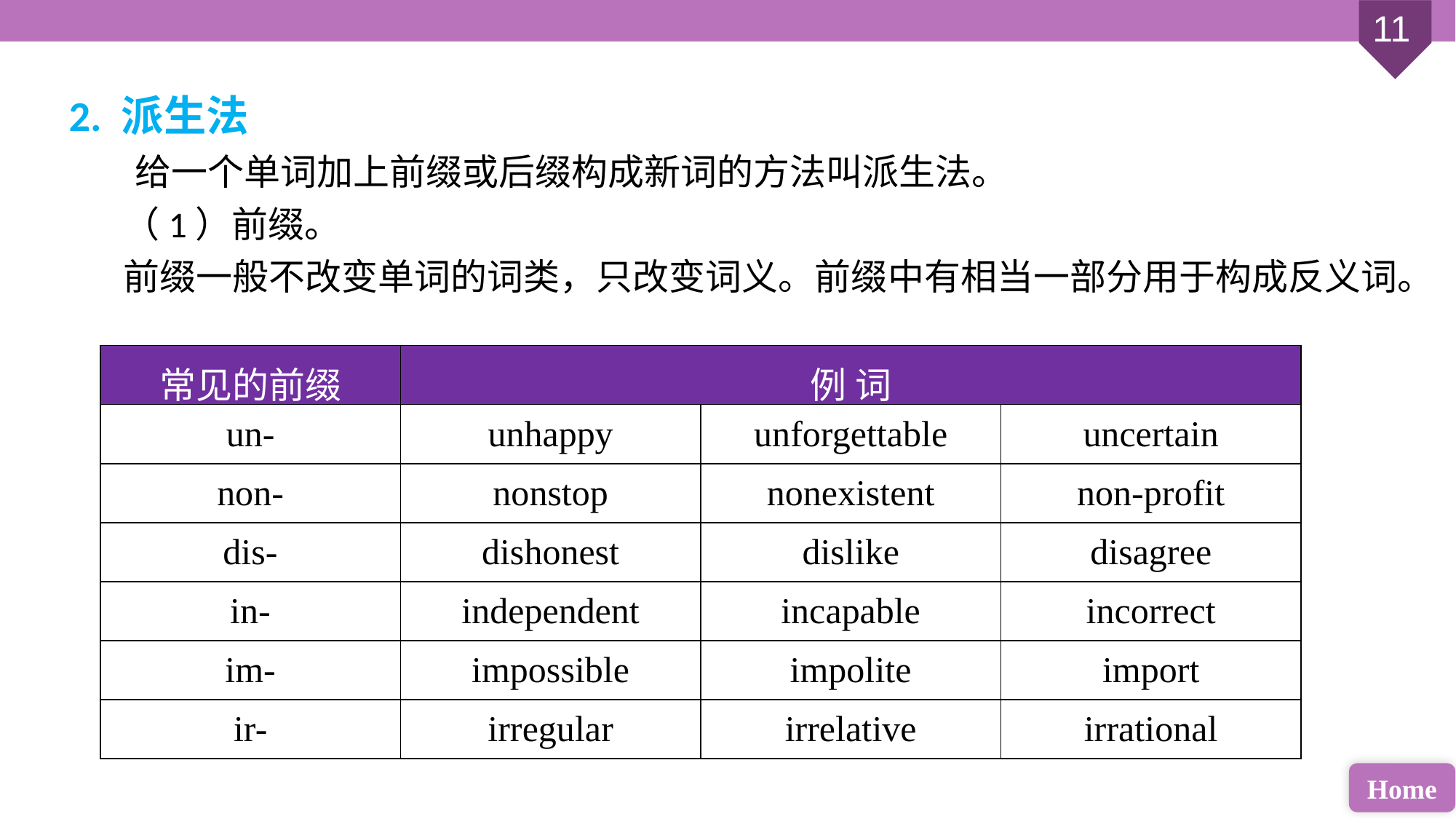

2. 派生法
       给一个单词加上前缀或后缀构成新词的方法叫派生法。
（1）前缀。
前缀一般不改变单词的词类，只改变词义。前缀中有相当一部分用于构成反义词。
| 常见的前缀 | 例 词 |  |  |
| --- | --- | --- | --- |
| un- | unhappy | unforgettable | uncertain |
| non- | nonstop | nonexistent | non-profit |
| dis- | dishonest | dislike | disagree |
| in- | independent | incapable | incorrect |
| im- | impossible | impolite | import |
| ir- | irregular | irrelative | irrational |